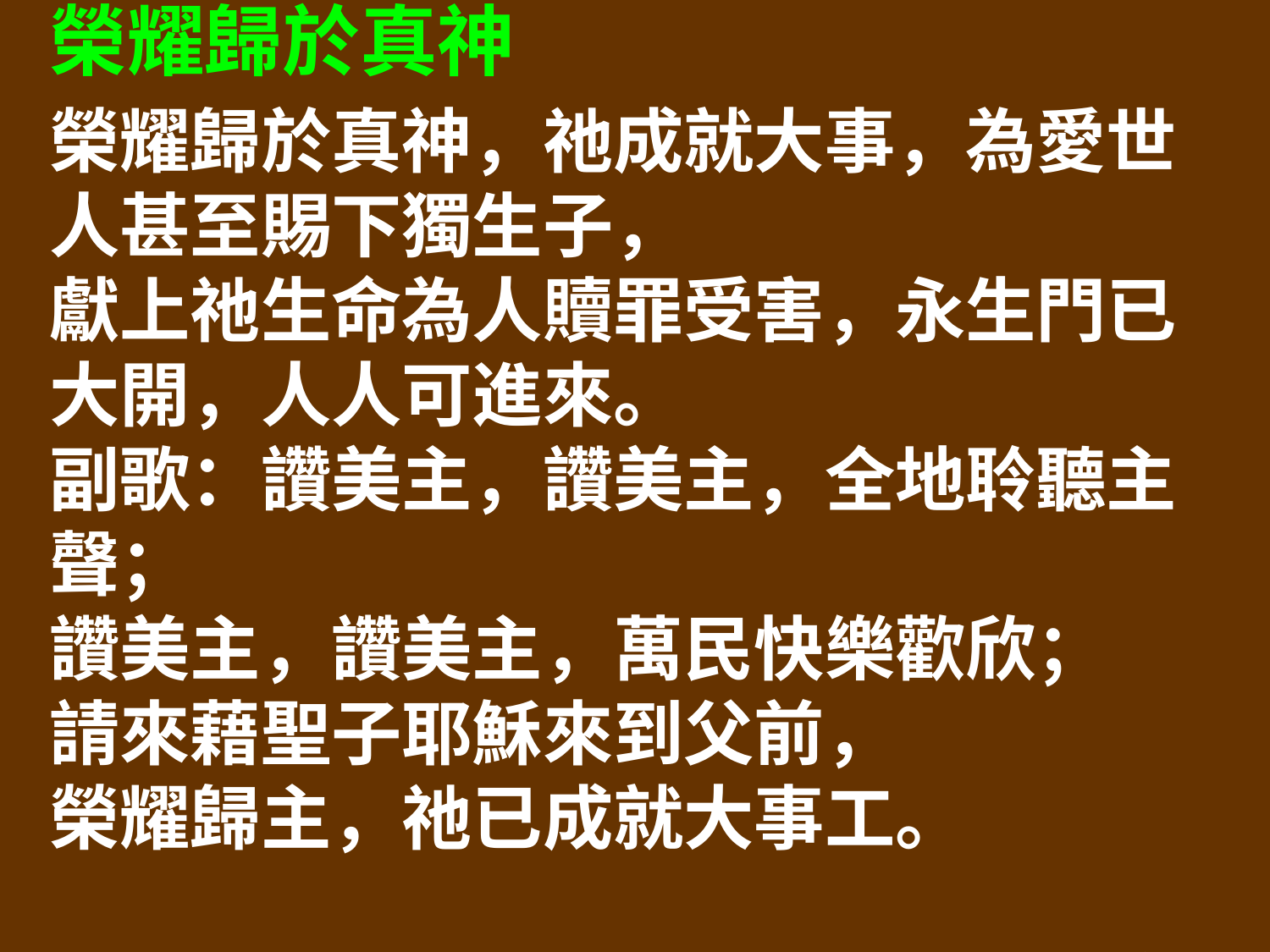

榮耀歸於真神
榮耀歸於真神，祂成就大事，為愛世人甚至賜下獨生子，
獻上祂生命為人贖罪受害，永生門已大開，人人可進來。
副歌：讚美主，讚美主，全地聆聽主聲；
讚美主，讚美主，萬民快樂歡欣；
請來藉聖子耶穌來到父前，
榮耀歸主，祂已成就大事工。

救主流寶血，何等全備救恩，真神應許賜給凡信祂的人；
罪人中之罪魁若真心相信，一信靠主就必得赦罪之恩。
副歌：讚美主，讚美主，全地聆聽主聲；